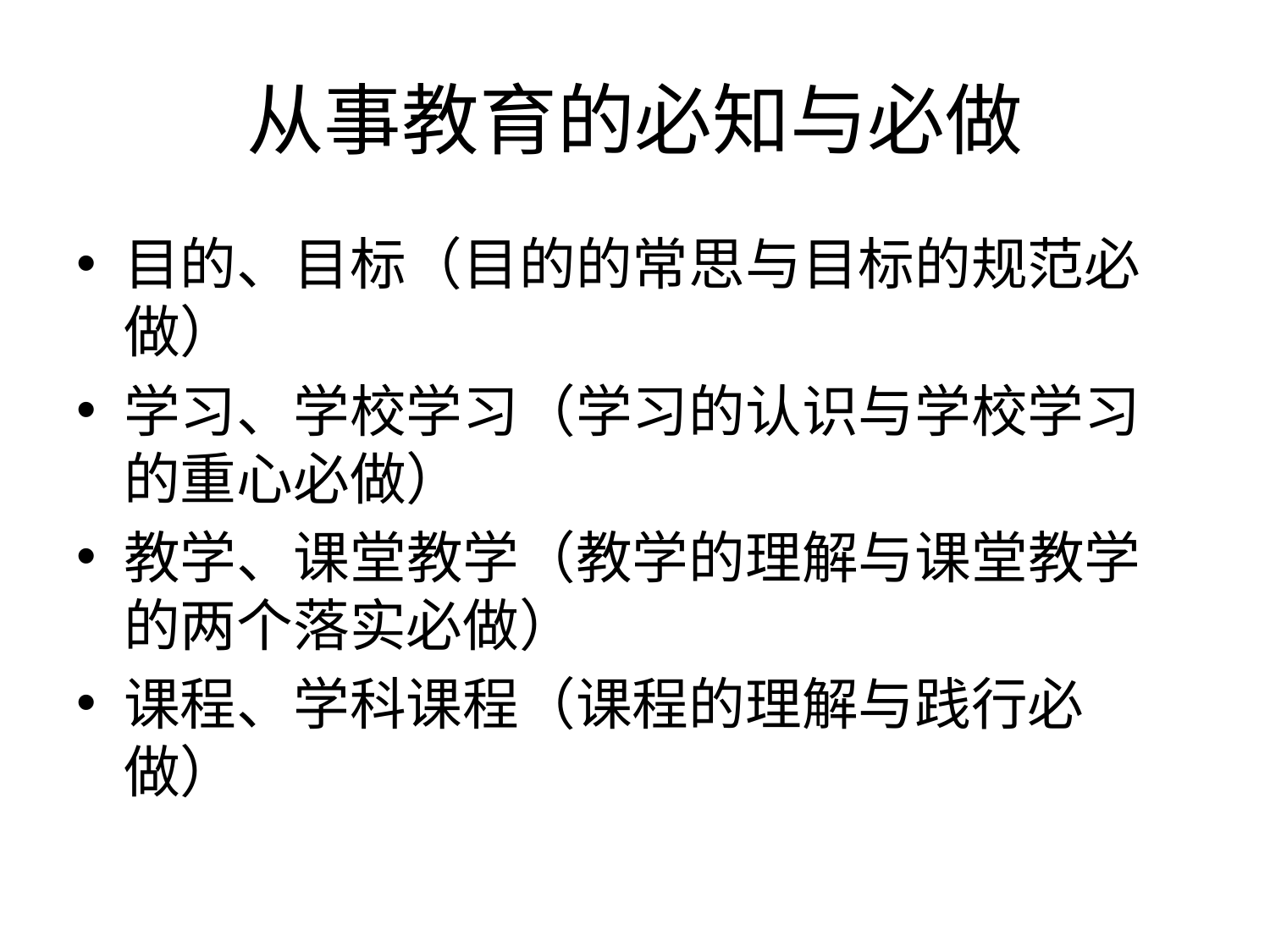

# 从事教育的必知与必做
目的、目标（目的的常思与目标的规范必做）
学习、学校学习（学习的认识与学校学习的重心必做）
教学、课堂教学（教学的理解与课堂教学的两个落实必做）
课程、学科课程（课程的理解与践行必做）